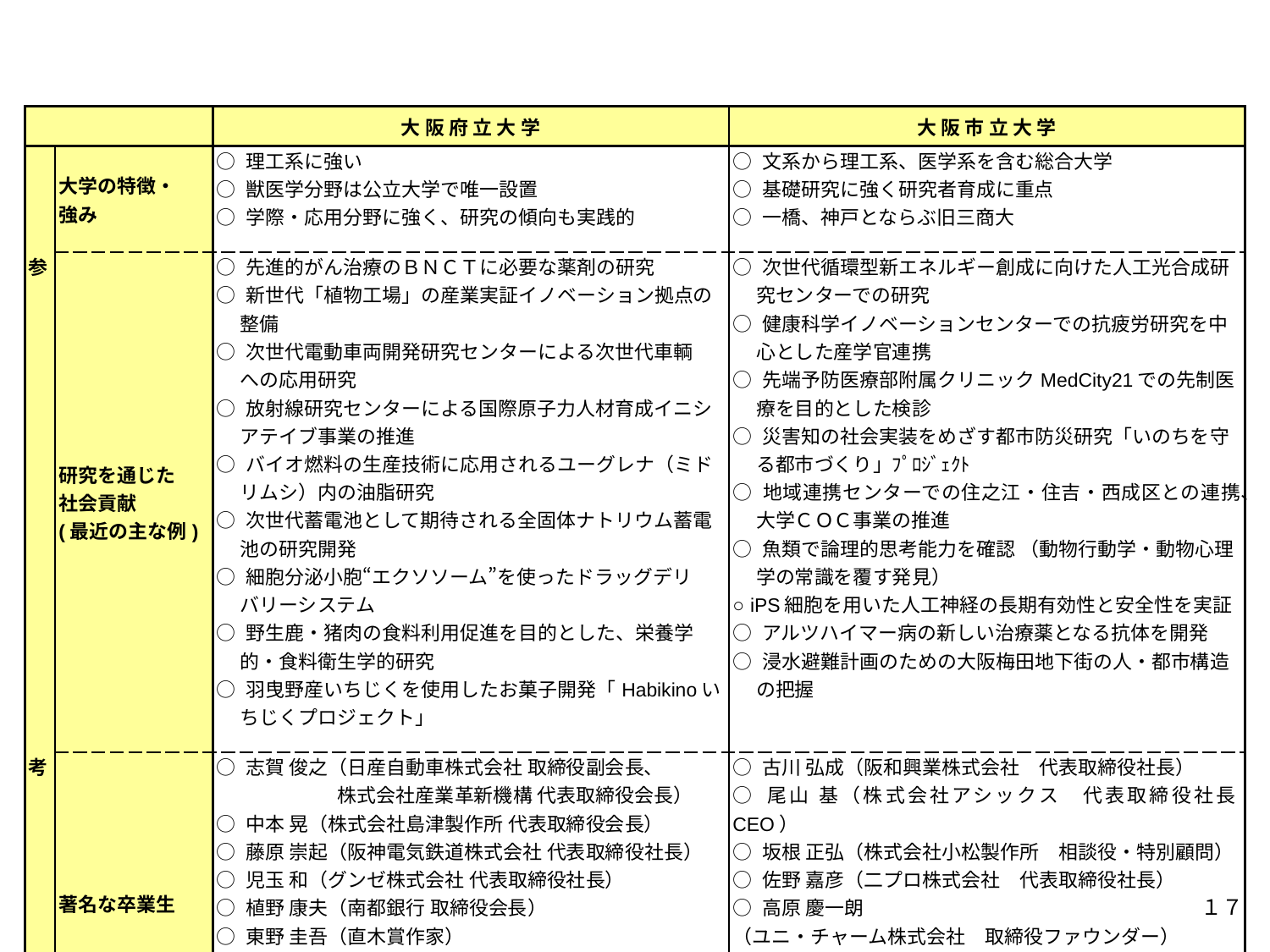

|  |  | 大 阪 府 立 大 学 | 大 阪 市 立 大 学 |
| --- | --- | --- | --- |
|  | 大学の特徴・ 強み | ○ 理工系に強い ○ 獣医学分野は公立大学で唯一設置 ○ 学際・応用分野に強く、研究の傾向も実践的 | ○ 文系から理工系、医学系を含む総合大学 ○ 基礎研究に強く研究者育成に重点 ○ 一橋、神戸とならぶ旧三商大 |
| 参 | 研究を通じた 社会貢献 (最近の主な例) | ○ 先進的がん治療のＢＮＣＴに必要な薬剤の研究 ○ 新世代「植物工場」の産業実証イノベーション拠点の 整備 ○ 次世代電動車両開発研究センターによる次世代車輌 への応用研究 ○ 放射線研究センターによる国際原子力人材育成イニシ アテイブ事業の推進 ○ バイオ燃料の生産技術に応用されるユーグレナ（ミド リムシ）内の油脂研究 ○ 次世代蓄電池として期待される全固体ナトリウム蓄電 池の研究開発 ○ 細胞分泌小胞“エクソソーム”を使ったドラッグデリ バリーシステム ○ 野生鹿・猪肉の食料利用促進を目的とした、栄養学 的・食料衛生学的研究 ○ 羽曳野産いちじくを使用したお菓子開発「Habikinoい ちじくプロジェクト」 | ○ 次世代循環型新エネルギー創成に向けた人工光合成研 究センターでの研究 ○ 健康科学イノベーションセンターでの抗疲労研究を中 心とした産学官連携 ○ 先端予防医療部附属クリニックMedCity21での先制医 療を目的とした検診 ○ 災害知の社会実装をめざす都市防災研究「いのちを守 る都市づくり」ﾌﾟﾛｼﾞｪｸﾄ ○ 地域連携センターでの住之江・住吉・西成区との連携、 大学ＣＯＣ事業の推進 ○ 魚類で論理的思考能力を確認 （動物行動学・動物心理 学の常識を覆す発見） ○ iPS細胞を用いた人工神経の長期有効性と安全性を実証 ○ アルツハイマー病の新しい治療薬となる抗体を開発 ○ 浸水避難計画のための大阪梅田地下街の人・都市構造 の把握 |
| 考 | 著名な卒業生 | ○ 志賀 俊之（日産自動車株式会社 取締役副会長、 　　　　　　 株式会社産業革新機構 代表取締役会長） ○ 中本 晃（株式会社島津製作所 代表取締役会長） ○ 藤原 崇起（阪神電気鉄道株式会社 代表取締役社長） ○ 児玉 和（グンゼ株式会社 代表取締役社長） ○ 植野 康夫（南都銀行 取締役会長）　 ○ 東野 圭吾（直木賞作家） ○ 柴崎 友香（芥川賞作家） | ○ 古川 弘成（阪和興業株式会社　代表取締役社長） ○ 尾山 基（株式会社アシックス　代表取締役社長CEO） ○ 坂根 正弘（株式会社小松製作所　相談役・特別顧問） ○ 佐野 嘉彦（二プロ株式会社　代表取締役社長） ○ 高原 慶一朗 （ユニ・チャーム株式会社　取締役ファウンダー） ○ 山中 伸弥 （ノーベル賞受賞医学者 京都大学 iPS細胞研究所所長） ○ 開高 健（作家） |
19
１７